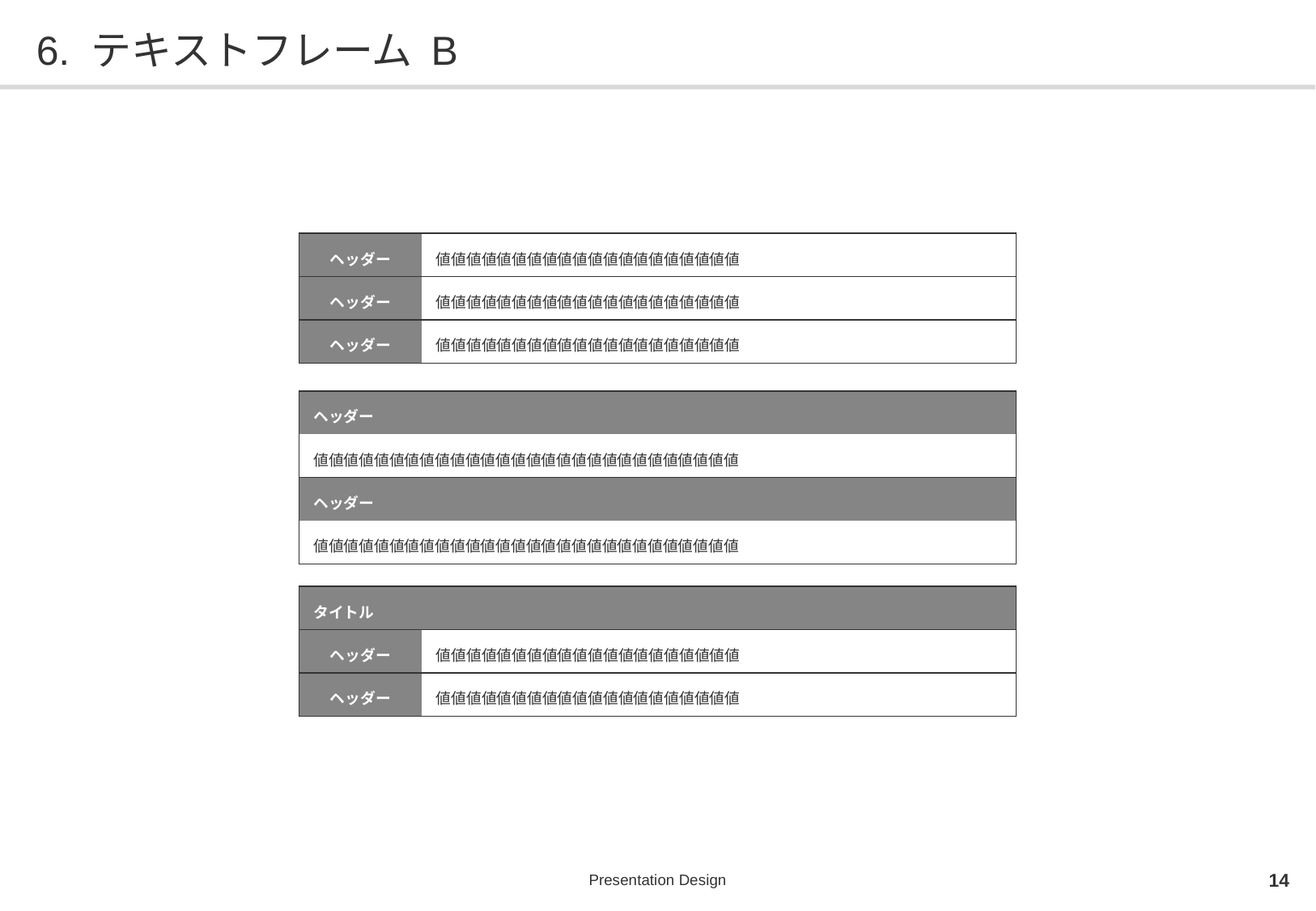

# 6. テキストフレーム B
| ヘッダー | 値値値値値値値値値値値値値値値値値値値値 |
| --- | --- |
| ヘッダー | 値値値値値値値値値値値値値値値値値値値値 |
| ヘッダー | 値値値値値値値値値値値値値値値値値値値値 |
| ヘッダー |
| --- |
| 値値値値値値値値値値値値値値値値値値値値値値値値値値値値 |
| ヘッダー |
| 値値値値値値値値値値値値値値値値値値値値値値値値値値値値 |
| タイトル |  |
| --- | --- |
| ヘッダー | 値値値値値値値値値値値値値値値値値値値値 |
| ヘッダー | 値値値値値値値値値値値値値値値値値値値値 |
Presentation Design
14